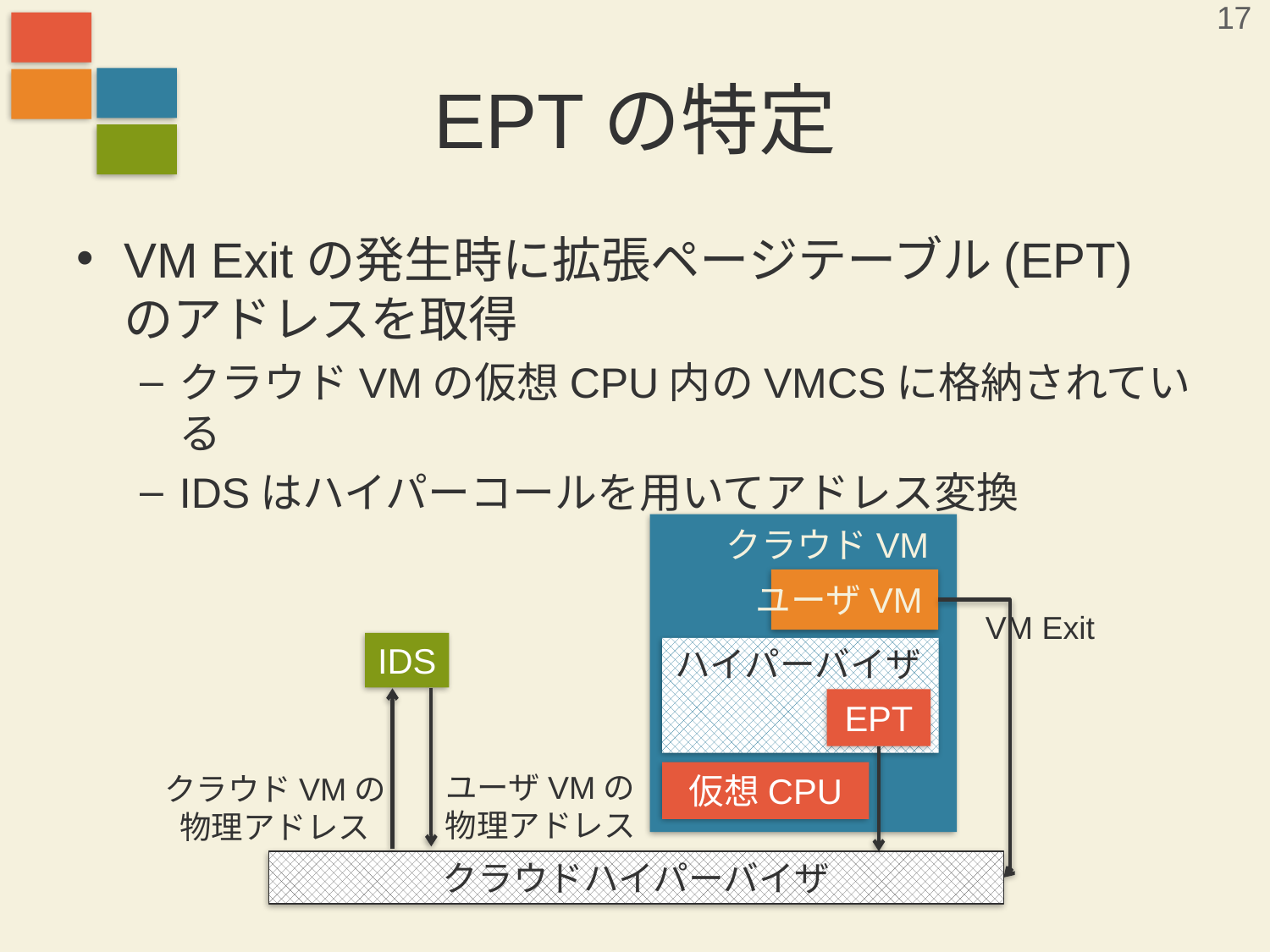

17
# EPTの特定
VM Exitの発生時に拡張ページテーブル(EPT)のアドレスを取得
クラウドVMの仮想CPU内のVMCSに格納されている
IDSはハイパーコールを用いてアドレス変換

クラウドVM

ユーザVM
VM Exit
IDS
ハイパーバイザ

EPT
ユーザVMの
物理アドレス
仮想CPU
クラウドVMの
物理アドレス
クラウドハイパーバイザ